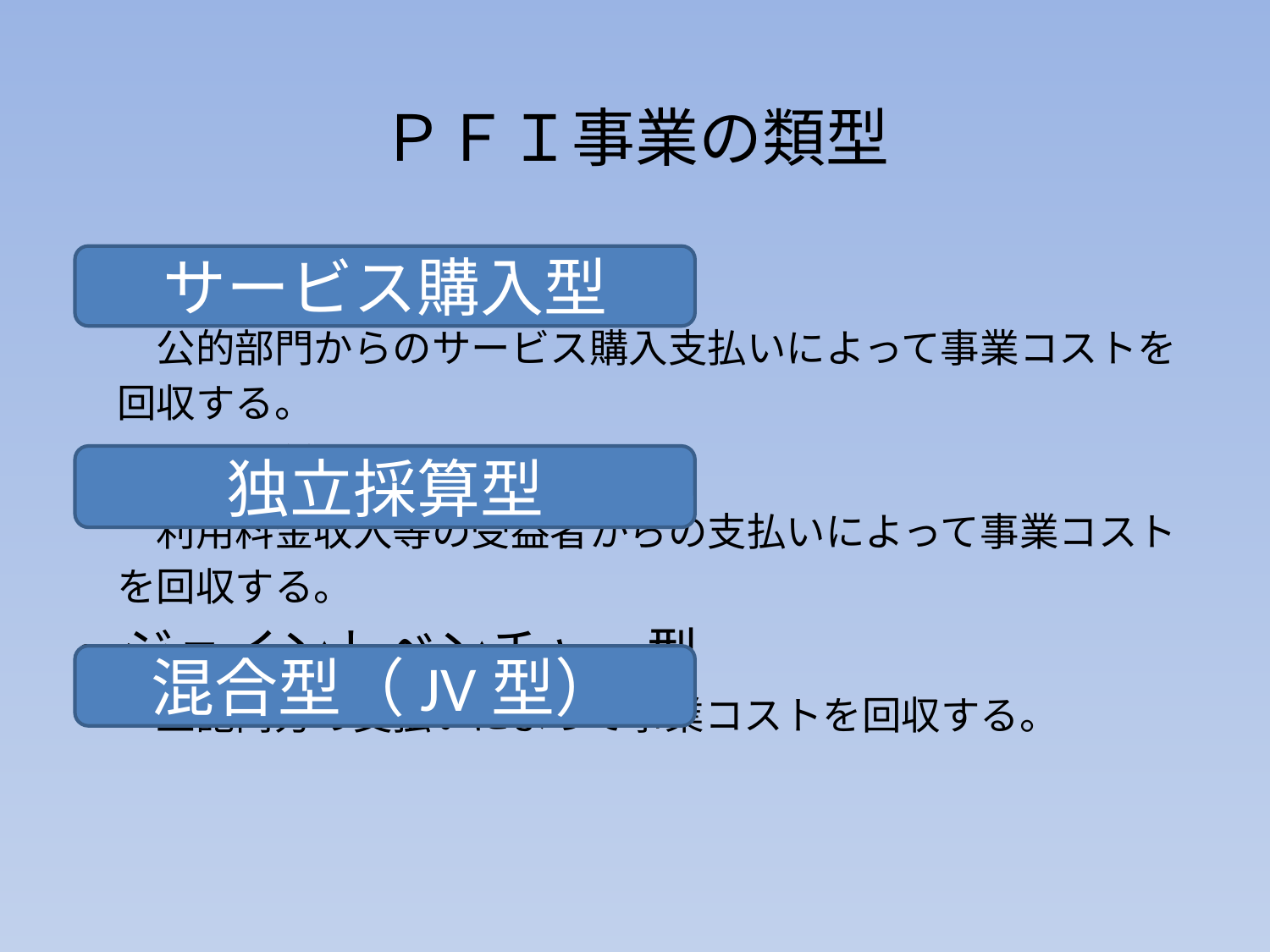

# ＰＦＩ事業の類型
サービス購入型
　　公的部門からのサービス購入支払いによって事業コストを
　回収する。
独立採算型
　　利用料金収入等の受益者からの支払いによって事業コスト
　を回収する。
ジョイントベンチャー型
　　上記両方の支払いによって事業コストを回収する。
サービス購入型
独立採算型
混合型（JV型）